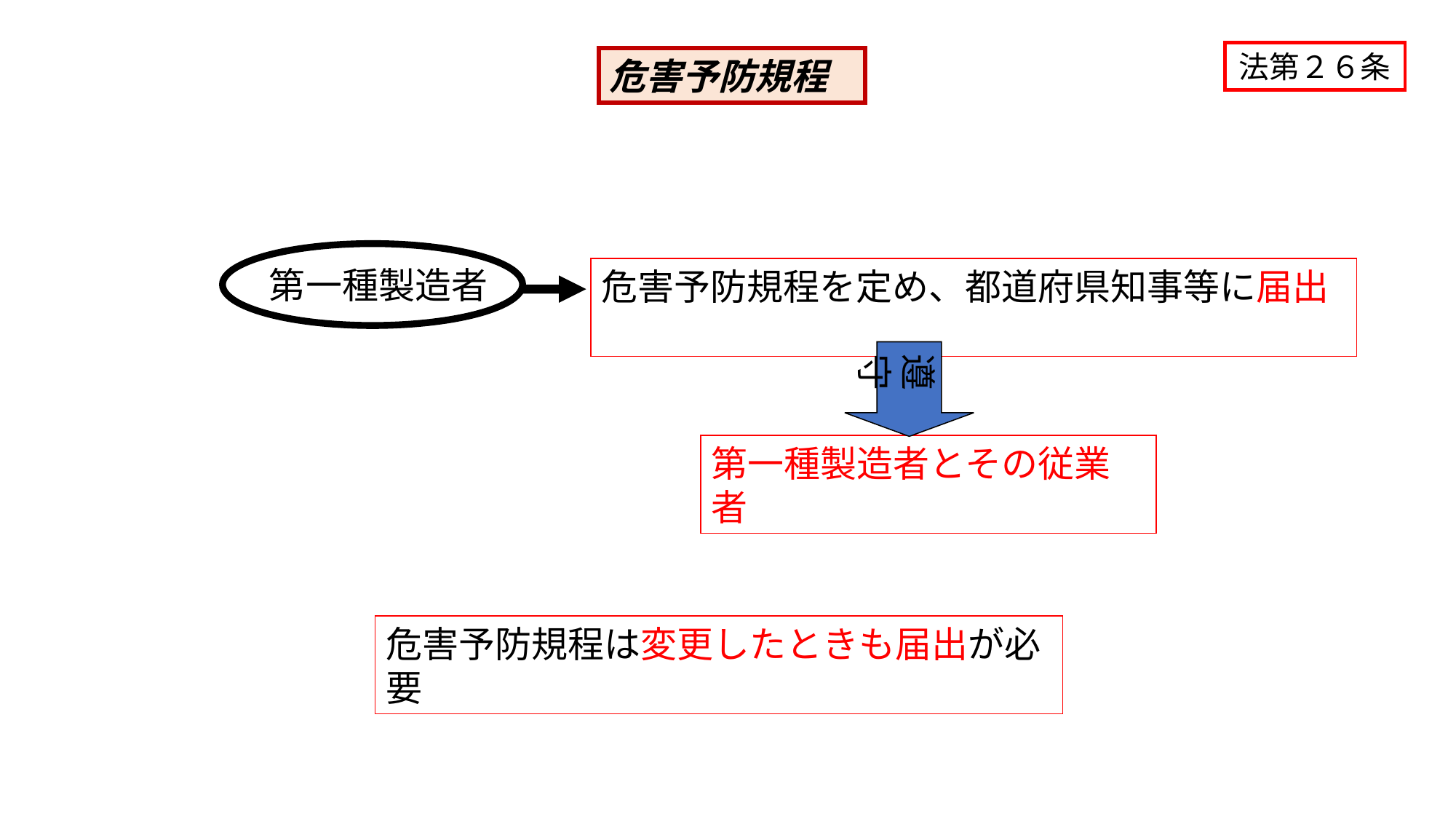

法第２６条
危害予防規程

第一種製造者
危害予防規程を定め、都道府県知事等に届出

遵守
第一種製造者とその従業者
危害予防規程は変更したときも届出が必要